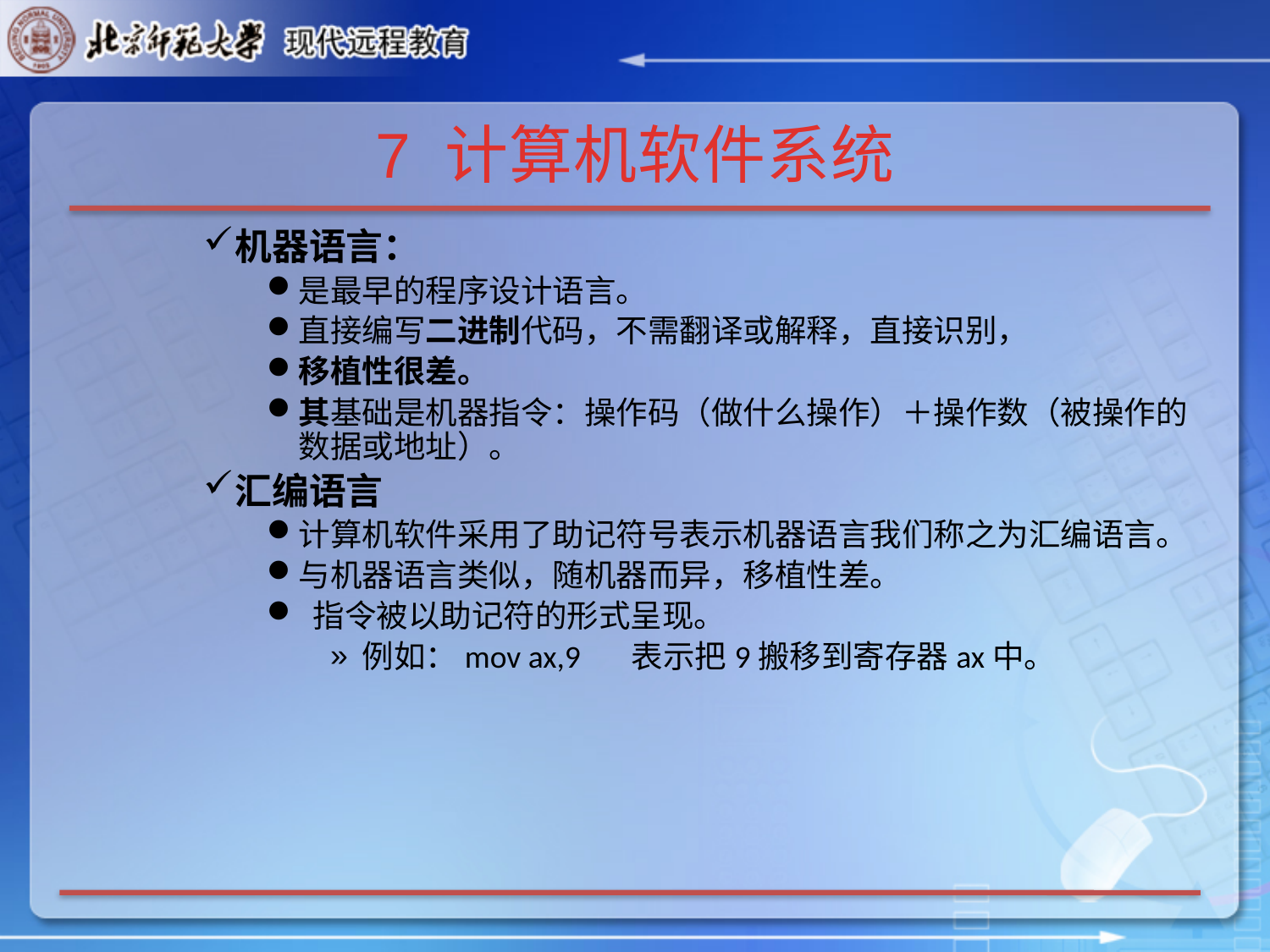

# 7 计算机软件系统
机器语言：
是最早的程序设计语言。
直接编写二进制代码，不需翻译或解释，直接识别，
移植性很差。
其基础是机器指令：操作码（做什么操作）＋操作数（被操作的数据或地址）。
汇编语言
计算机软件采用了助记符号表示机器语言我们称之为汇编语言。
与机器语言类似，随机器而异，移植性差。
 指令被以助记符的形式呈现。
例如：mov ax,9      表示把9搬移到寄存器ax中。